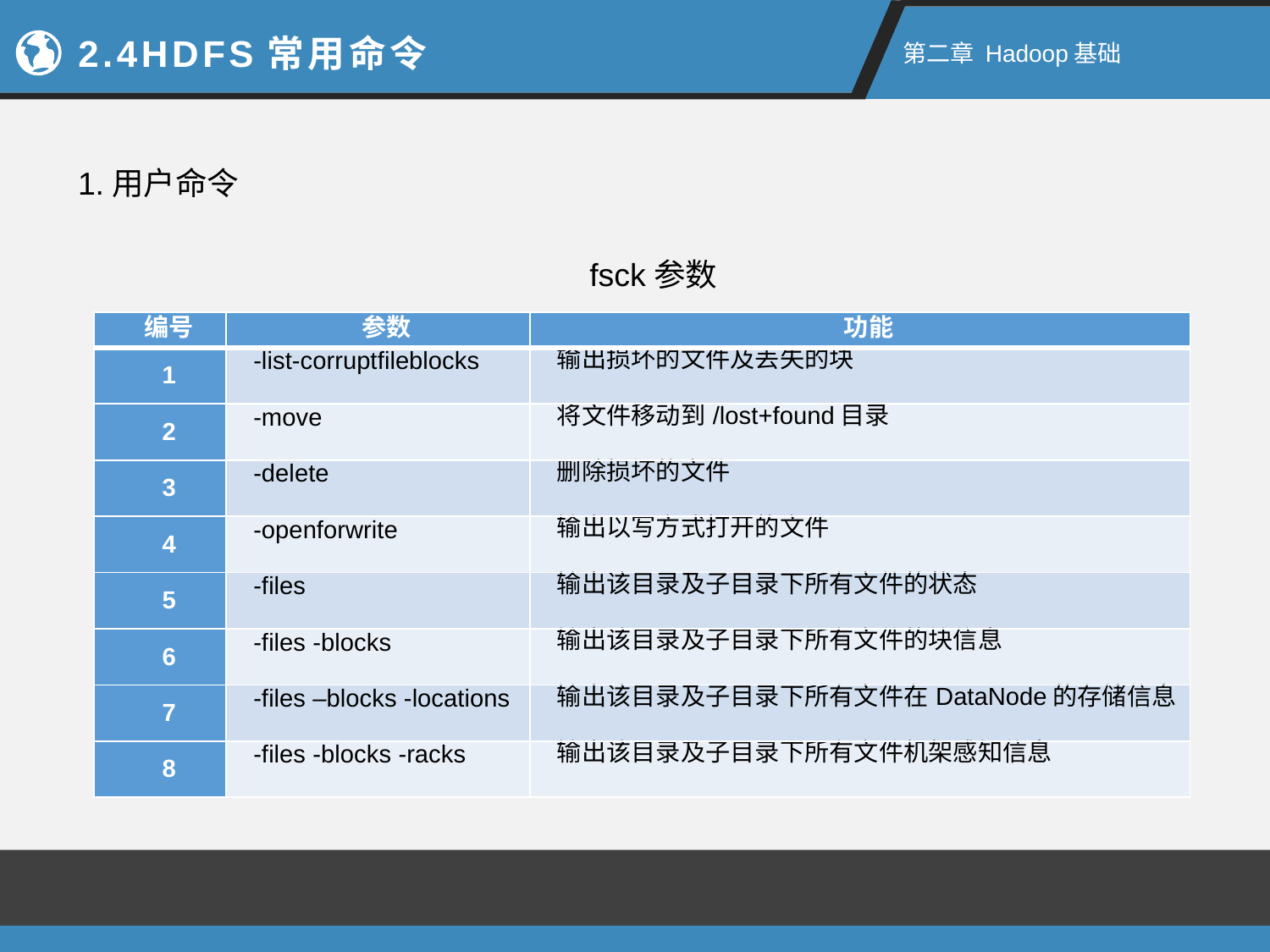

2.4HDFS常用命令

第二章 Hadoop基础
1.用户命令
fsck参数
| 编号 | 参数 | 功能 |
| --- | --- | --- |
| 1 | -list-corruptfileblocks | 输出损坏的文件及丢失的块 |
| 2 | -move | 将文件移动到/lost+found目录 |
| 3 | -delete | 删除损坏的文件 |
| 4 | -openforwrite | 输出以写方式打开的文件 |
| 5 | -files | 输出该目录及子目录下所有文件的状态 |
| 6 | -files -blocks | 输出该目录及子目录下所有文件的块信息 |
| 7 | -files –blocks -locations | 输出该目录及子目录下所有文件在DataNode的存储信息 |
| 8 | -files -blocks -racks | 输出该目录及子目录下所有文件机架感知信息 |